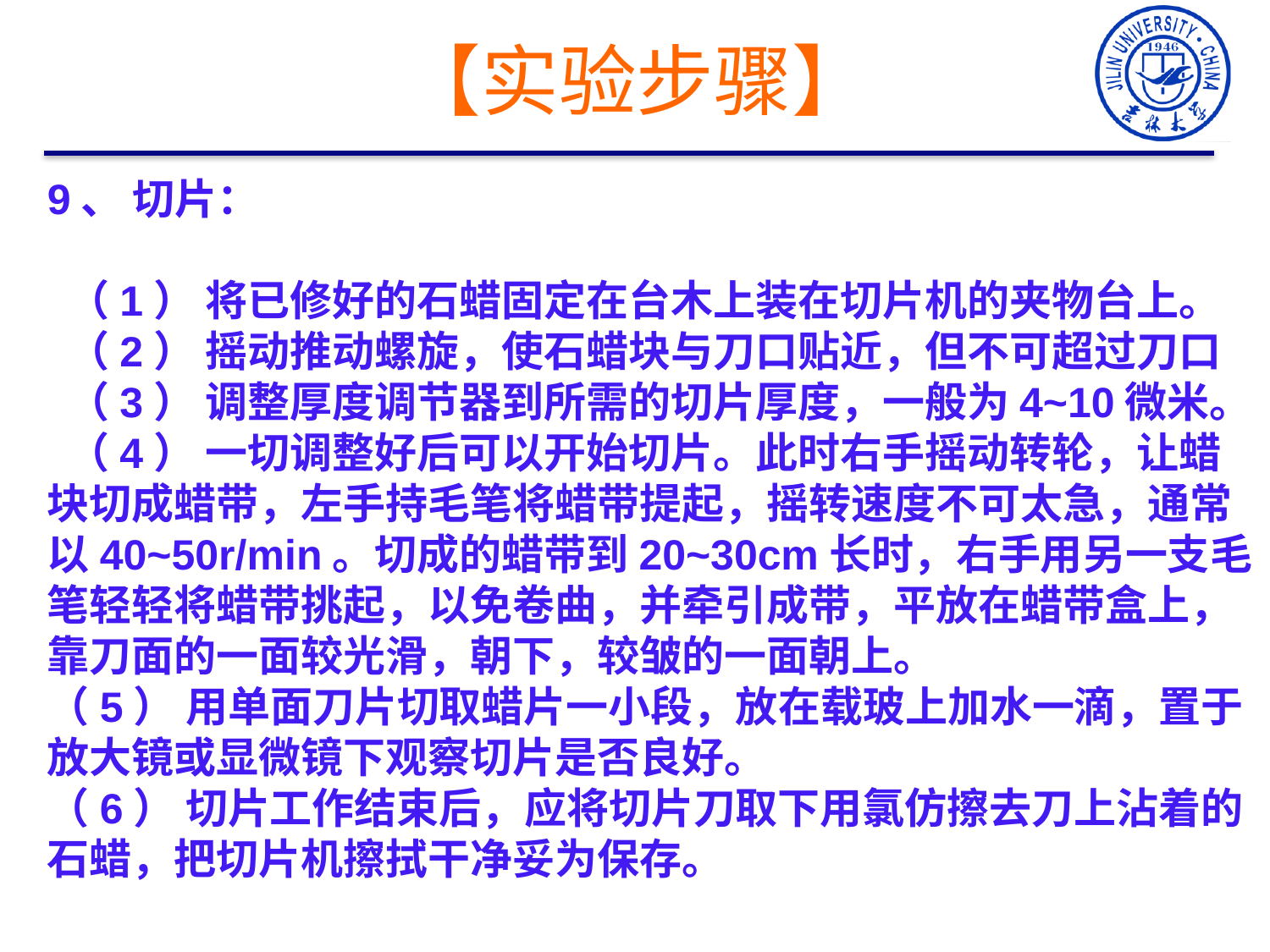

【实验步骤】
9、 切片：

 （1） 将已修好的石蜡固定在台木上装在切片机的夹物台上。
 （2） 摇动推动螺旋，使石蜡块与刀口贴近，但不可超过刀口
 （3） 调整厚度调节器到所需的切片厚度，一般为4~10微米。
 （4） 一切调整好后可以开始切片。此时右手摇动转轮，让蜡块切成蜡带，左手持毛笔将蜡带提起，摇转速度不可太急，通常以40~50r/min。切成的蜡带到20~30cm长时，右手用另一支毛笔轻轻将蜡带挑起，以免卷曲，并牵引成带，平放在蜡带盒上，靠刀面的一面较光滑，朝下，较皱的一面朝上。
（5） 用单面刀片切取蜡片一小段，放在载玻上加水一滴，置于放大镜或显微镜下观察切片是否良好。
（6） 切片工作结束后，应将切片刀取下用氯仿擦去刀上沾着的石蜡，把切片机擦拭干净妥为保存。